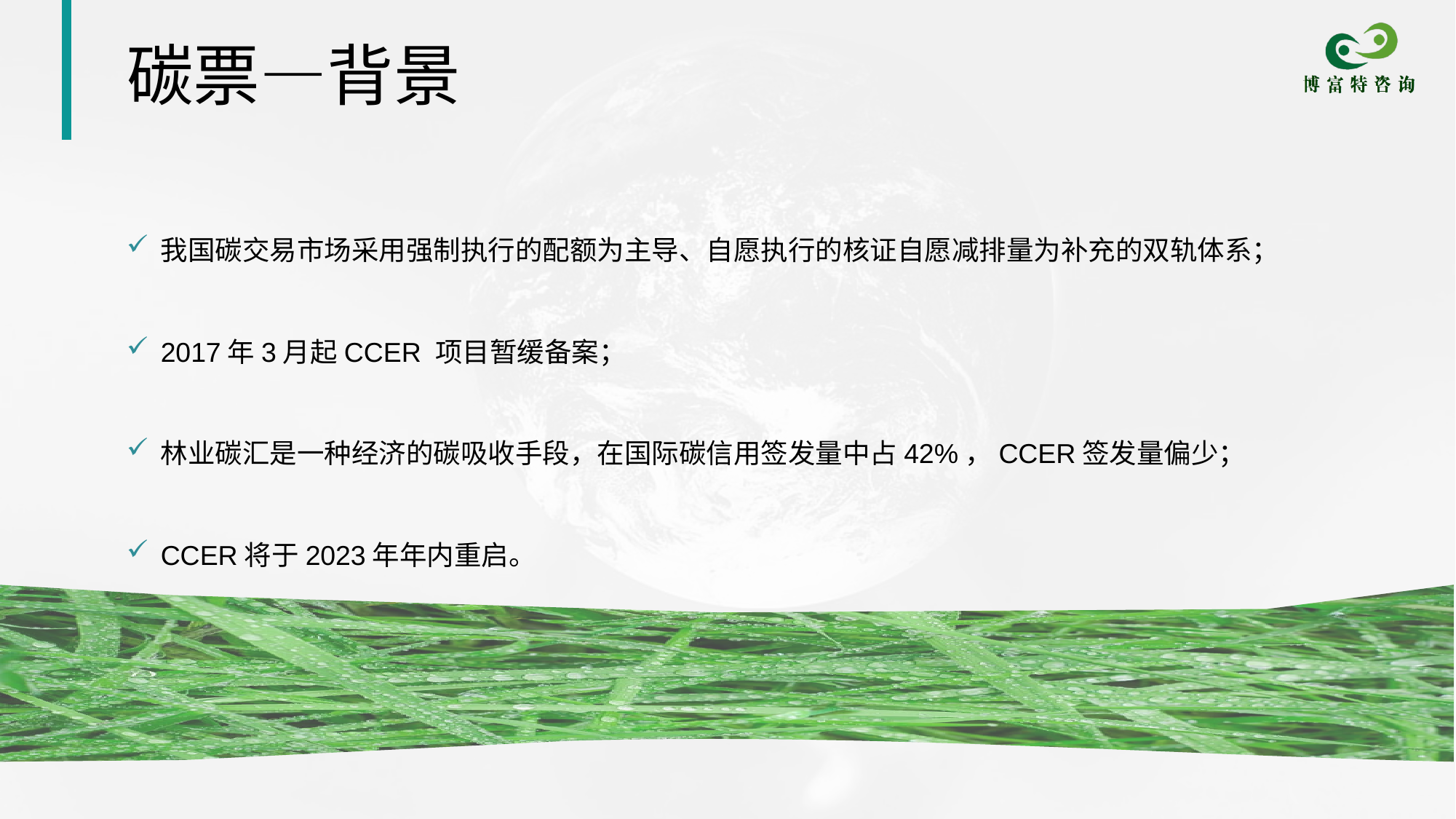

# 碳票—背景
我国碳交易市场采用强制执行的配额为主导、自愿执行的核证自愿减排量为补充的双轨体系；
2017年3月起CCER 项目暂缓备案；
林业碳汇是一种经济的碳吸收手段，在国际碳信用签发量中占42%，CCER签发量偏少；
CCER将于2023年年内重启。